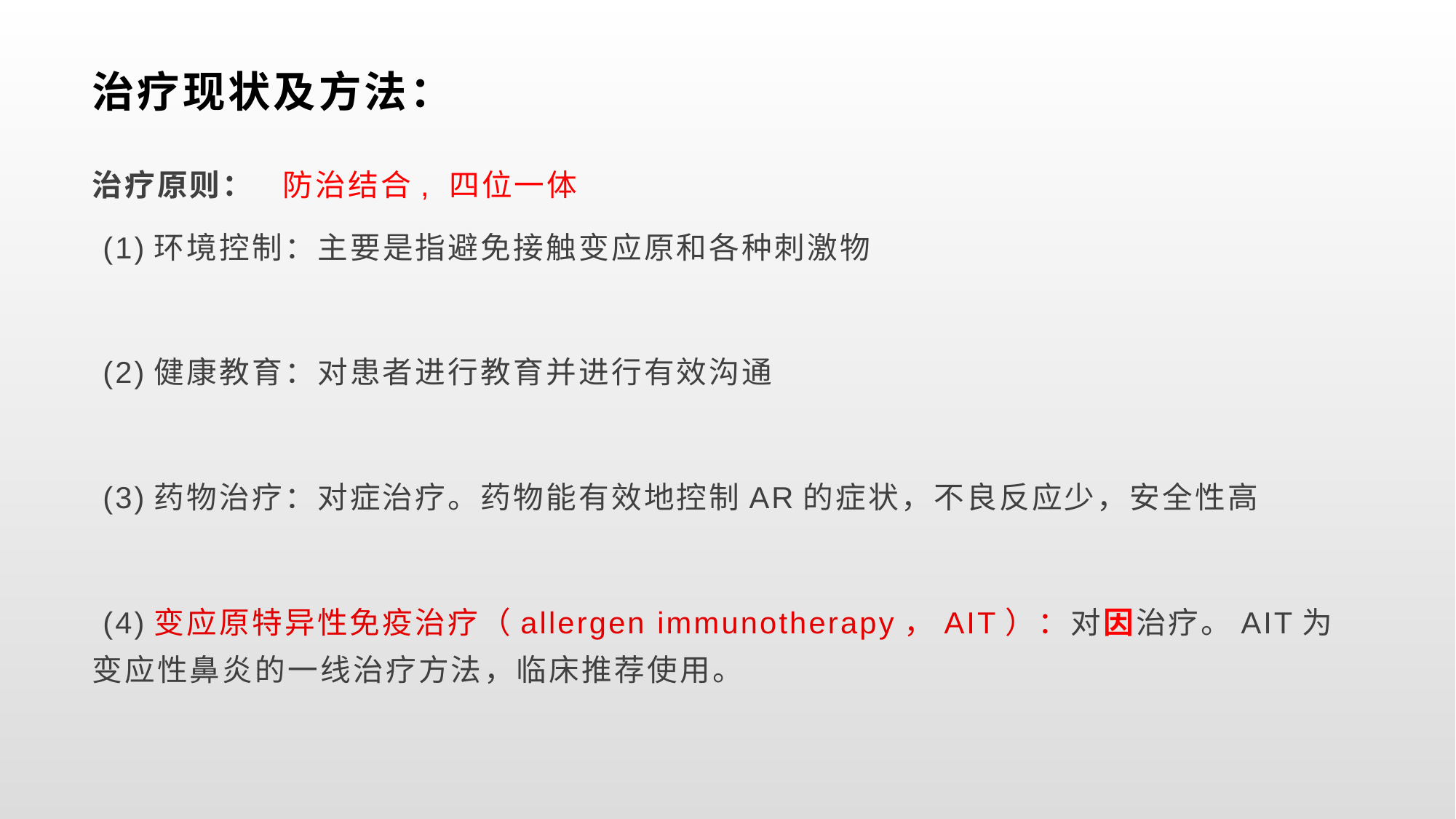

# 治疗现状及方法：
治疗原则：   防治结合, 四位一体
 (1)环境控制：主要是指避免接触变应原和各种刺激物

 (2)健康教育：对患者进行教育并进行有效沟通

 (3)药物治疗：对症治疗。药物能有效地控制AR的症状，不良反应少，安全性高

 (4)变应原特异性免疫治疗（allergen immunotherapy，AIT）：对因治疗。AIT为变应性鼻炎的一线治疗方法，临床推荐使用。